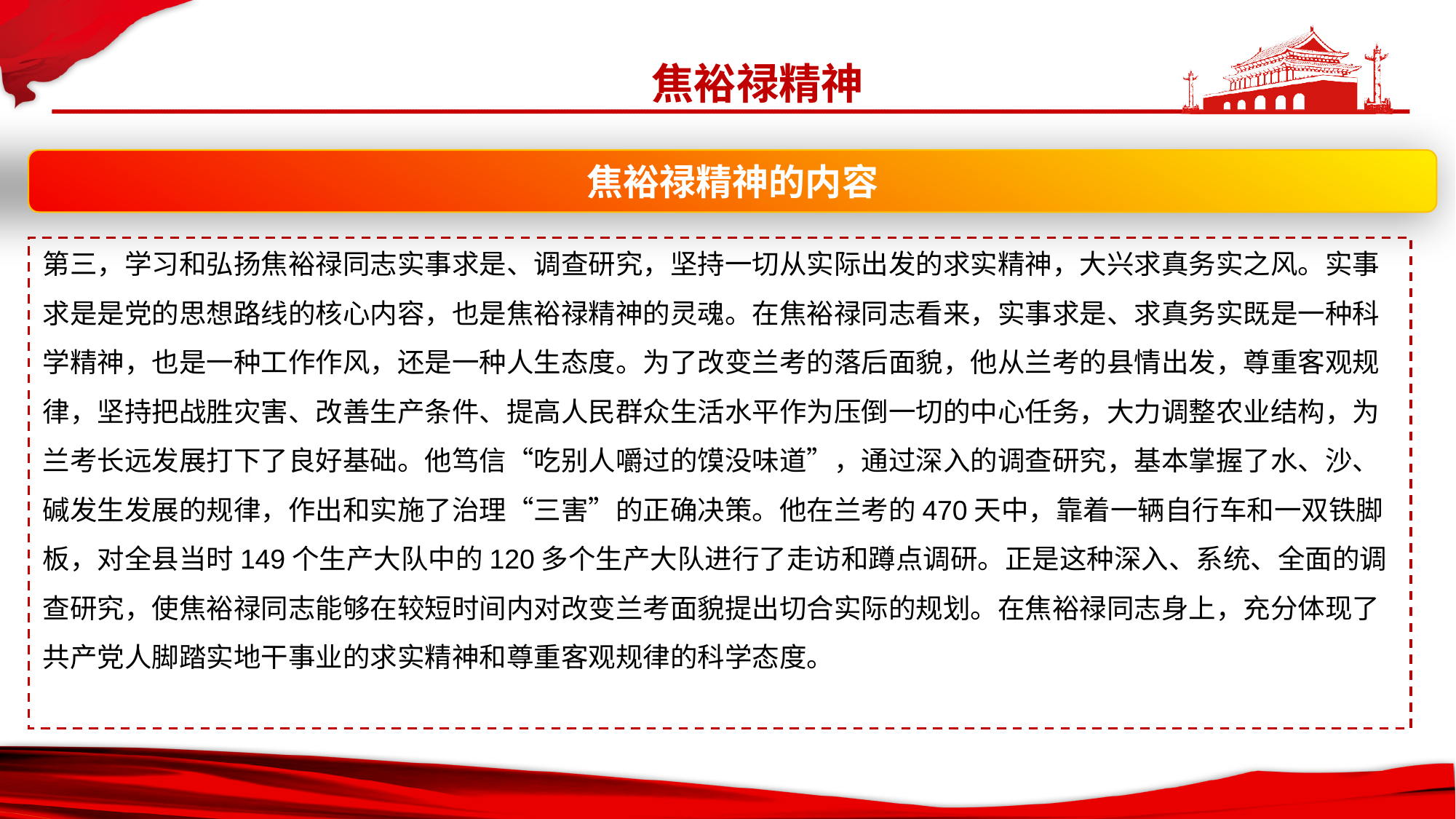

焦裕禄精神
焦裕禄精神的内容
第三，学习和弘扬焦裕禄同志实事求是、调查研究，坚持一切从实际出发的求实精神，大兴求真务实之风。实事求是是党的思想路线的核心内容，也是焦裕禄精神的灵魂。在焦裕禄同志看来，实事求是、求真务实既是一种科学精神，也是一种工作作风，还是一种人生态度。为了改变兰考的落后面貌，他从兰考的县情出发，尊重客观规律，坚持把战胜灾害、改善生产条件、提高人民群众生活水平作为压倒一切的中心任务，大力调整农业结构，为兰考长远发展打下了良好基础。他笃信“吃别人嚼过的馍没味道”，通过深入的调查研究，基本掌握了水、沙、碱发生发展的规律，作出和实施了治理“三害”的正确决策。他在兰考的470天中，靠着一辆自行车和一双铁脚板，对全县当时149个生产大队中的120多个生产大队进行了走访和蹲点调研。正是这种深入、系统、全面的调查研究，使焦裕禄同志能够在较短时间内对改变兰考面貌提出切合实际的规划。在焦裕禄同志身上，充分体现了共产党人脚踏实地干事业的求实精神和尊重客观规律的科学态度。